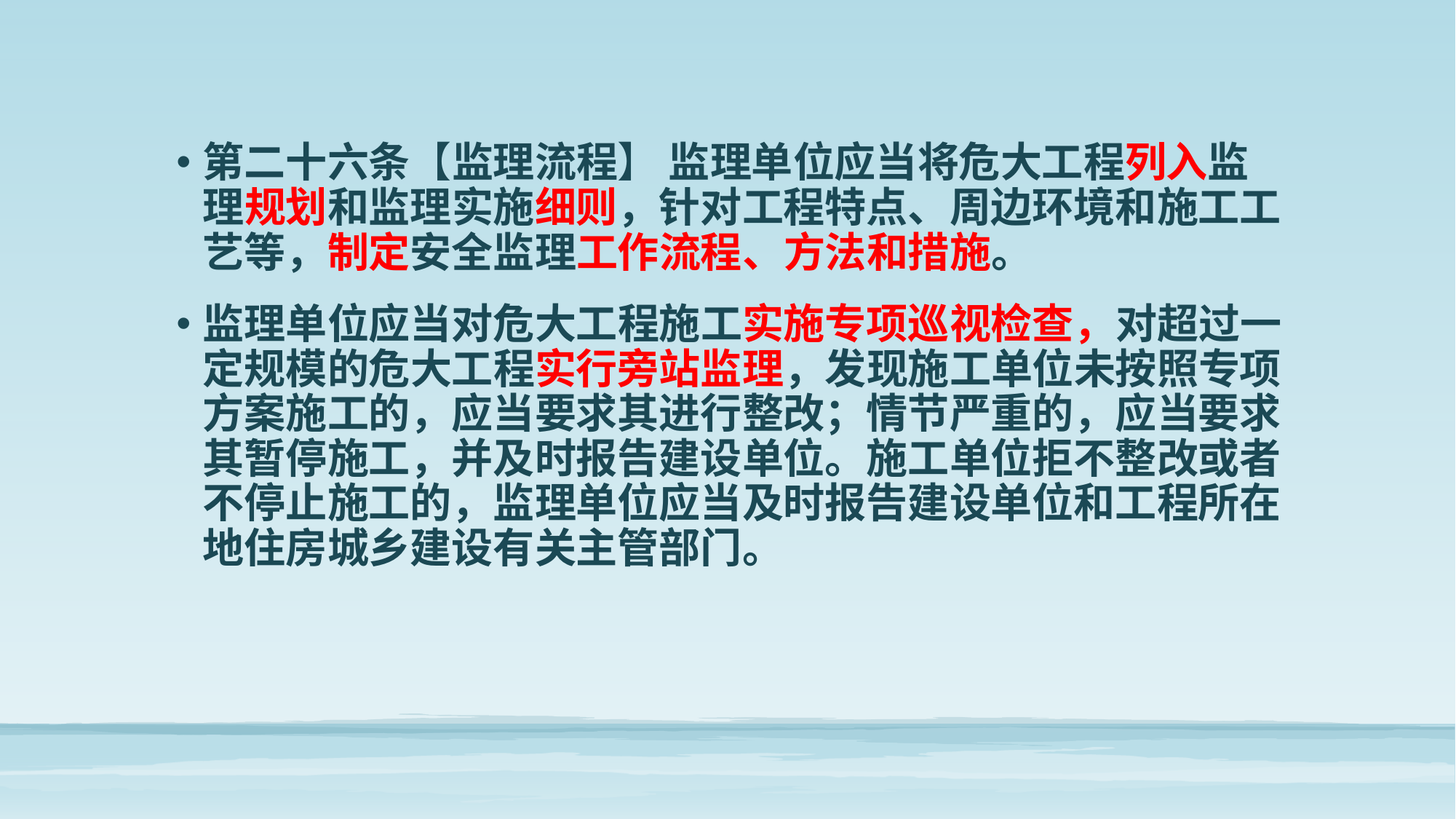

第二十六条【监理流程】 监理单位应当将危大工程列入监理规划和监理实施细则，针对工程特点、周边环境和施工工艺等，制定安全监理工作流程、方法和措施。
监理单位应当对危大工程施工实施专项巡视检查，对超过一定规模的危大工程实行旁站监理，发现施工单位未按照专项方案施工的，应当要求其进行整改；情节严重的，应当要求其暂停施工，并及时报告建设单位。施工单位拒不整改或者不停止施工的，监理单位应当及时报告建设单位和工程所在地住房城乡建设有关主管部门。